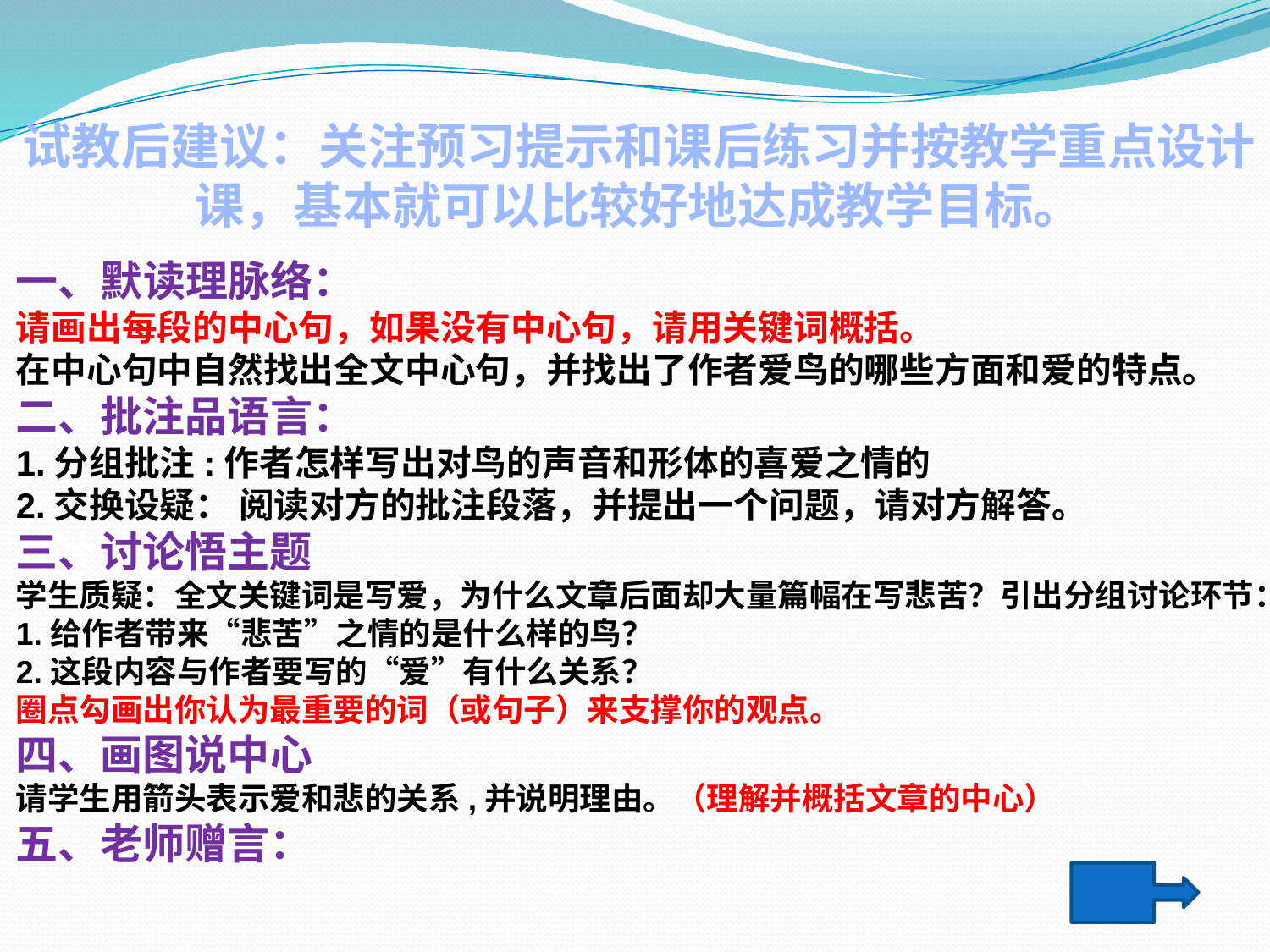

试教后建议：关注预习提示和课后练习并按教学重点设计
课，基本就可以比较好地达成教学目标。
一、默读理脉络：
请画出每段的中心句，如果没有中心句，请用关键词概括。
在中心句中自然找出全文中心句，并找出了作者爱鸟的哪些方面和爱的特点。
二、批注品语言：
1.分组批注:作者怎样写出对鸟的声音和形体的喜爱之情的
2.交换设疑： 阅读对方的批注段落，并提出一个问题，请对方解答。
三、讨论悟主题
学生质疑：全文关键词是写爱，为什么文章后面却大量篇幅在写悲苦？引出分组讨论环节：
1.给作者带来“悲苦”之情的是什么样的鸟？
2.这段内容与作者要写的“爱”有什么关系？
圈点勾画出你认为最重要的词（或句子）来支撑你的观点。
四、画图说中心
请学生用箭头表示爱和悲的关系,并说明理由。（理解并概括文章的中心）
五、老师赠言：

力培养